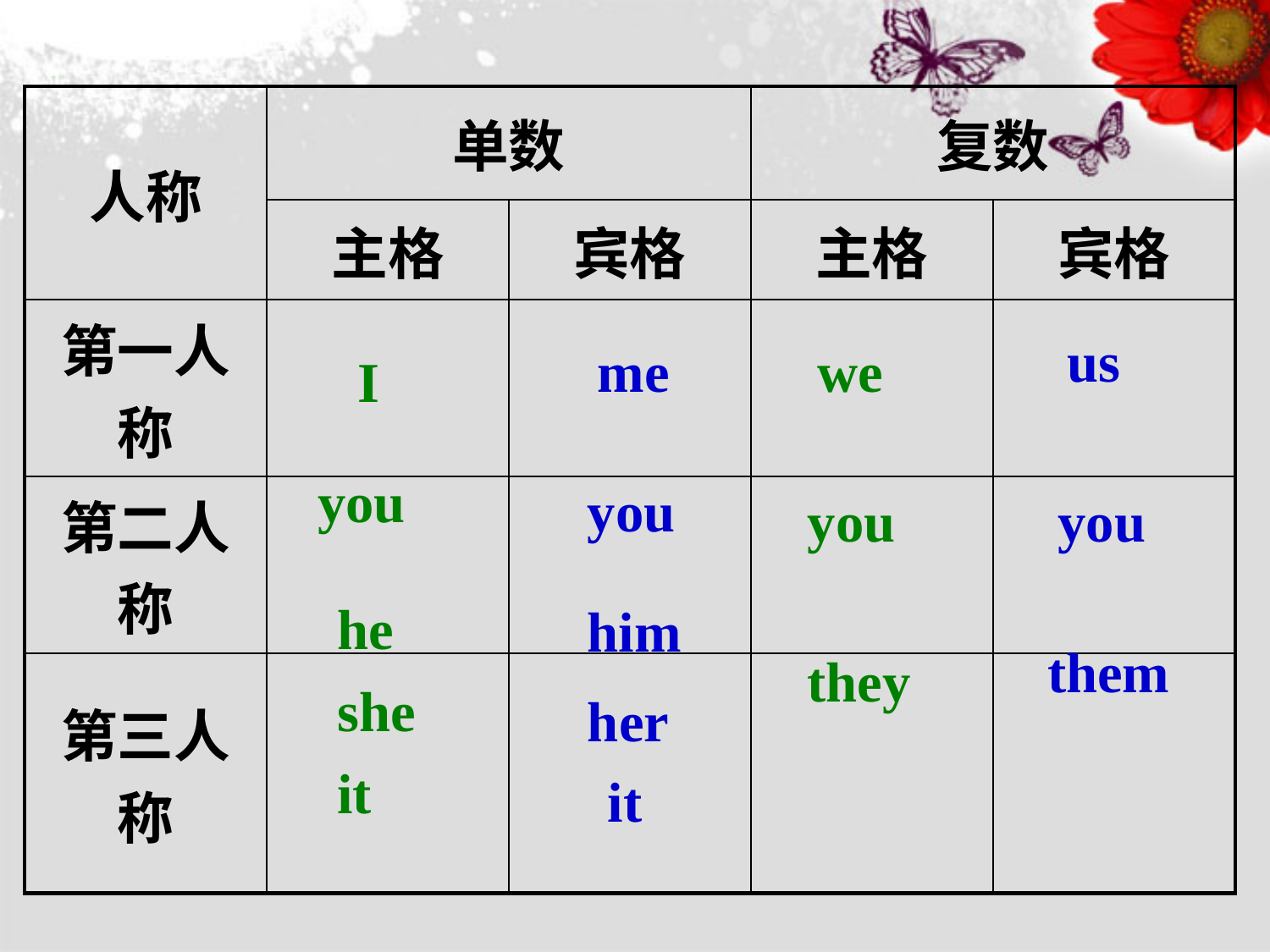

| 人称 | 单数 |  | 复数 |  |
| --- | --- | --- | --- | --- |
|  | 主格 | 宾格 | 主格 | 宾格 |
| 第一人称 |  |  |  |  |
| 第二人称 |  |  |  |  |
| 第三人称 |  |  |  |  |
us
me
we
I
you
you
you
you
him
he
she
it
them
they
her
it